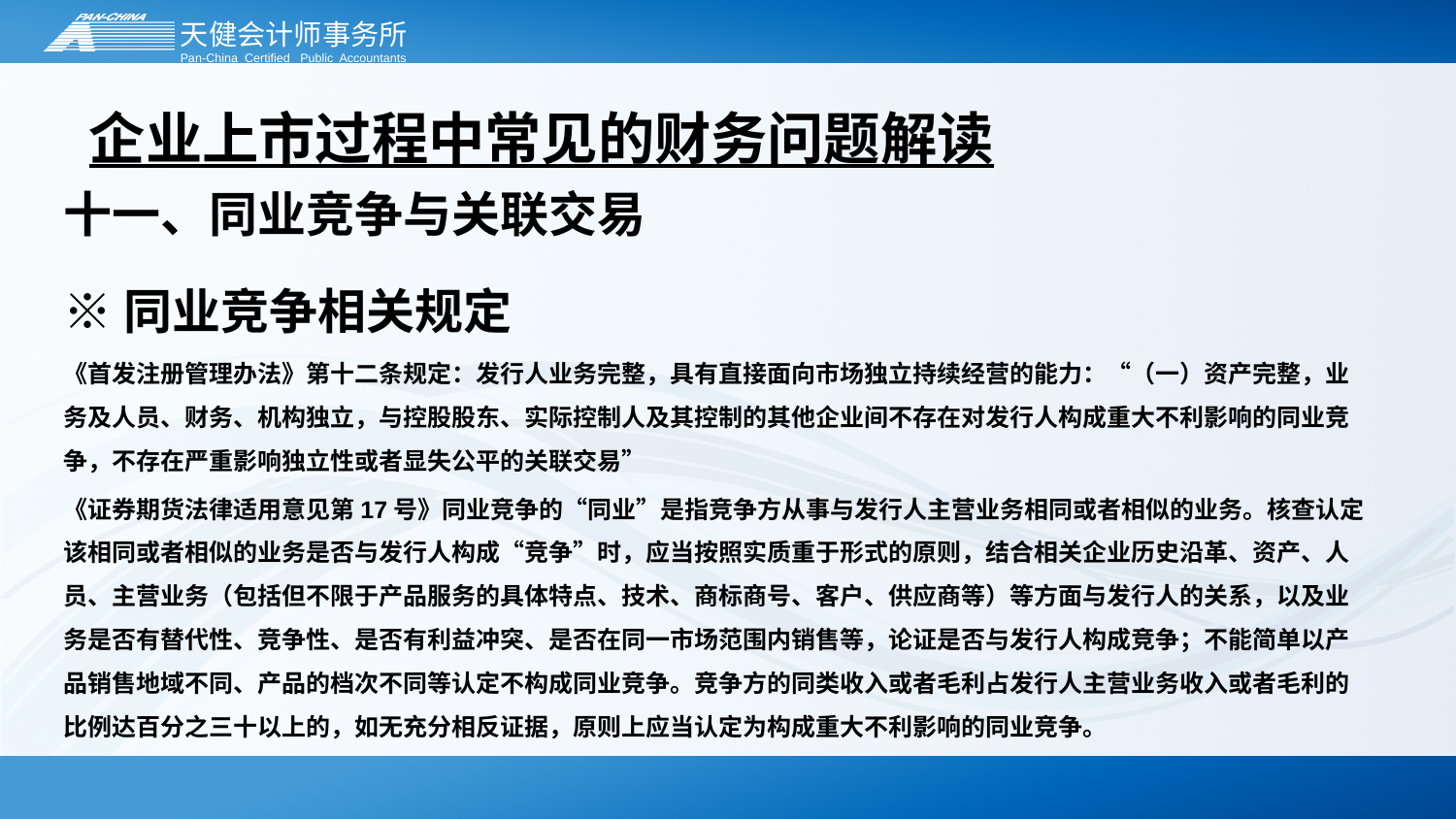

# 企业上市过程中常见的财务问题解读
十一、同业竞争与关联交易
※同业竞争相关规定
《首发注册管理办法》第十二条规定：发行人业务完整，具有直接面向市场独立持续经营的能力：“（一）资产完整，业务及人员、财务、机构独立，与控股股东、实际控制人及其控制的其他企业间不存在对发行人构成重大不利影响的同业竞争，不存在严重影响独立性或者显失公平的关联交易”
《证券期货法律适用意见第17号》同业竞争的“同业”是指竞争方从事与发行人主营业务相同或者相似的业务。核查认定该相同或者相似的业务是否与发行人构成“竞争”时，应当按照实质重于形式的原则，结合相关企业历史沿革、资产、人员、主营业务（包括但不限于产品服务的具体特点、技术、商标商号、客户、供应商等）等方面与发行人的关系，以及业务是否有替代性、竞争性、是否有利益冲突、是否在同一市场范围内销售等，论证是否与发行人构成竞争；不能简单以产品销售地域不同、产品的档次不同等认定不构成同业竞争。竞争方的同类收入或者毛利占发行人主营业务收入或者毛利的比例达百分之三十以上的，如无充分相反证据，原则上应当认定为构成重大不利影响的同业竞争。
19